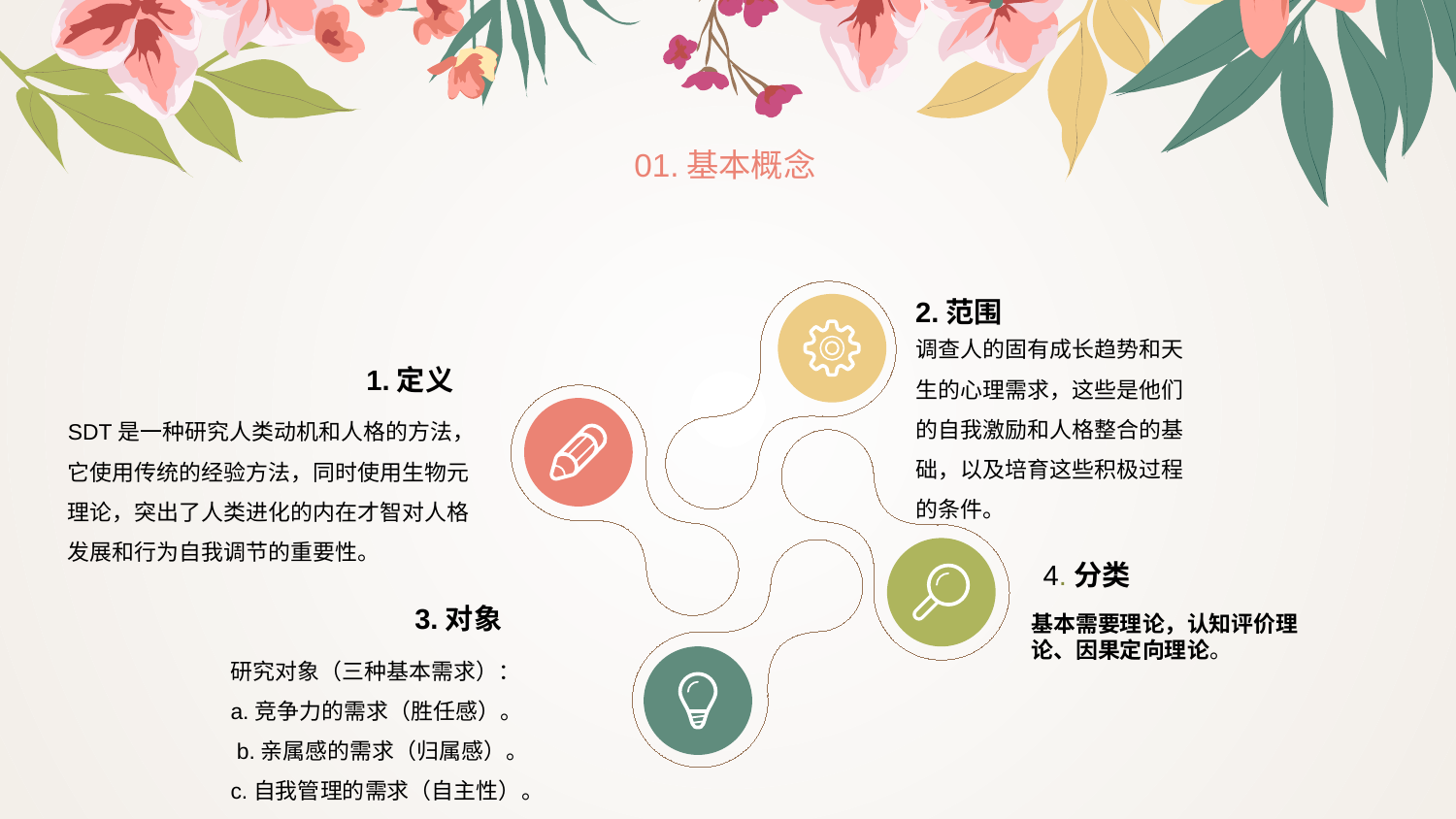

01.基本概念

2.范围

调查人的固有成长趋势和天生的心理需求，这些是他们的自我激励和人格整合的基础，以及培育这些积极过程的条件。

1.定义

SDT是一种研究人类动机和人格的方法，它使用传统的经验方法，同时使用生物元理论，突出了人类进化的内在才智对人格发展和行为自我调节的重要性。

4.分类

3.对象
基本需要理论，认知评价理论、因果定向理论。
研究对象（三种基本需求）：
a.竞争力的需求（胜任感）。
 b.亲属感的需求（归属感）。
c.自我管理的需求（自主性）。